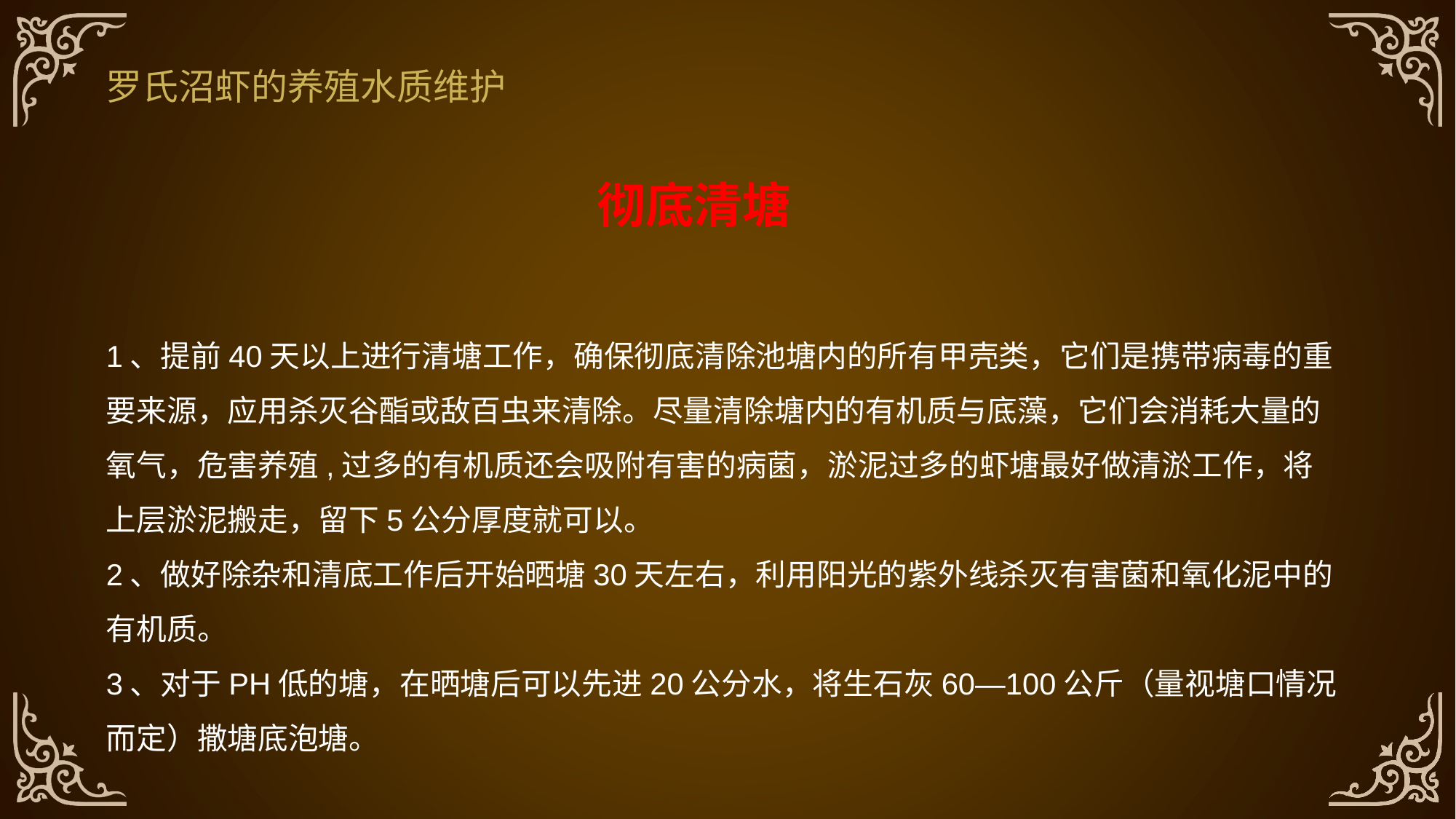

罗氏沼虾的养殖水质维护
彻底清塘
1、提前40天以上进行清塘工作，确保彻底清除池塘内的所有甲壳类，它们是携带病毒的重要来源，应用杀灭谷酯或敌百虫来清除。尽量清除塘内的有机质与底藻，它们会消耗大量的氧气，危害养殖,过多的有机质还会吸附有害的病菌，淤泥过多的虾塘最好做清淤工作，将上层淤泥搬走，留下5公分厚度就可以。
2、做好除杂和清底工作后开始晒塘30天左右，利用阳光的紫外线杀灭有害菌和氧化泥中的有机质。
3、对于PH低的塘，在晒塘后可以先进20公分水，将生石灰60—100公斤（量视塘口情况而定）撒塘底泡塘。